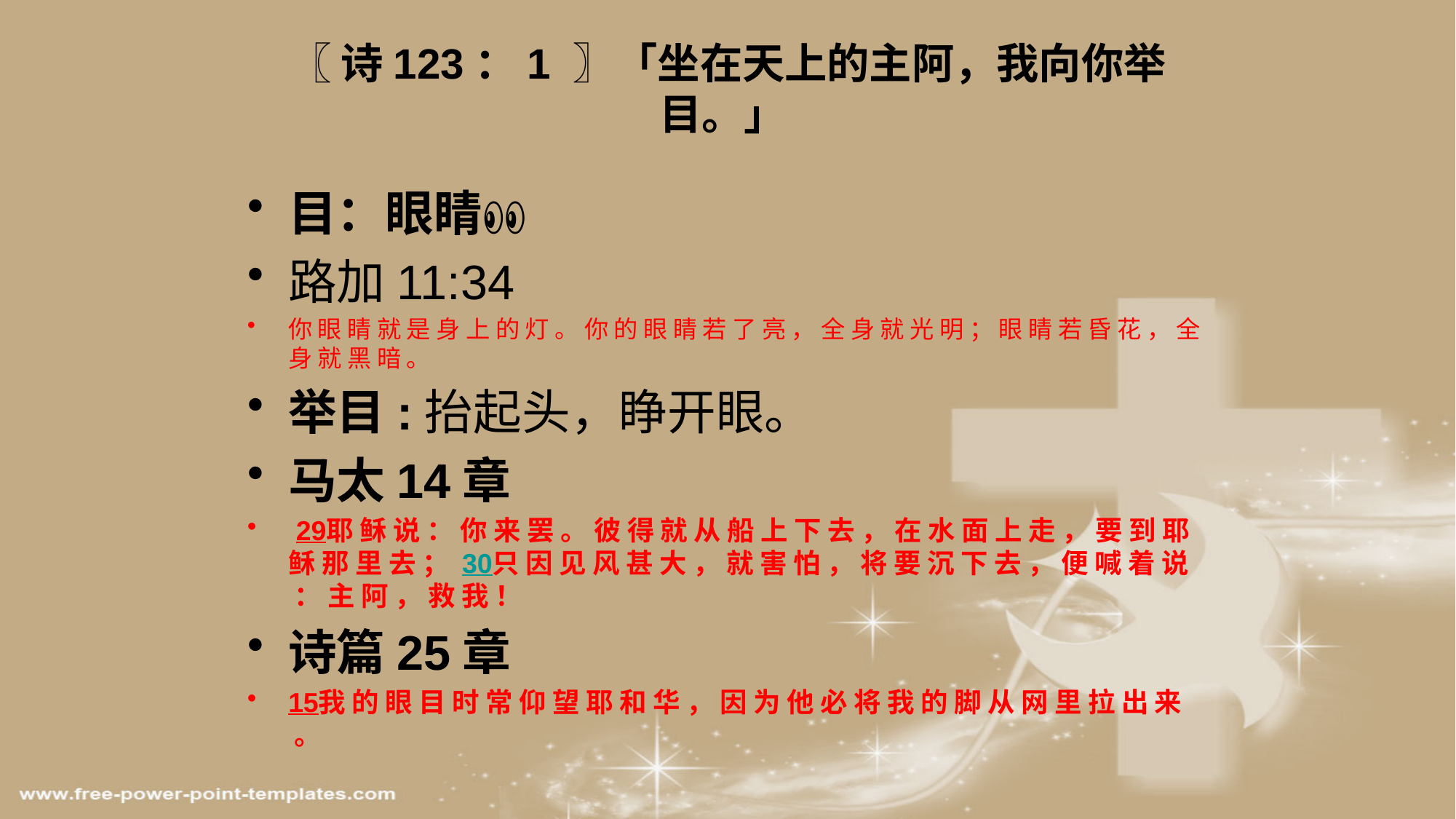

# 〖 诗123：1 〗「坐在天上的主阿，我向你举目。」
目：眼睛👀
路加11:34
你 眼 睛 就 是 身 上 的 灯 。 你 的 眼 睛 若 了 亮 ， 全 身 就 光 明 ； 眼 睛 若 昏 花 ， 全 身 就 黑 暗 。
举目:抬起头，睁开眼。
马太14章
 29耶 稣 说 ： 你 来 罢 。 彼 得 就 从 船 上 下 去 ， 在 水 面 上 走 ， 要 到 耶 稣 那 里 去 ； 30只 因 见 风 甚 大 ， 就 害 怕 ， 将 要 沉 下 去 ， 便 喊 着 说 ： 主 阿 ， 救 我 ！
诗篇25章
15我 的 眼 目 时 常 仰 望 耶 和 华 ， 因 为 他 必 将 我 的 脚 从 网 里 拉 出 来 。